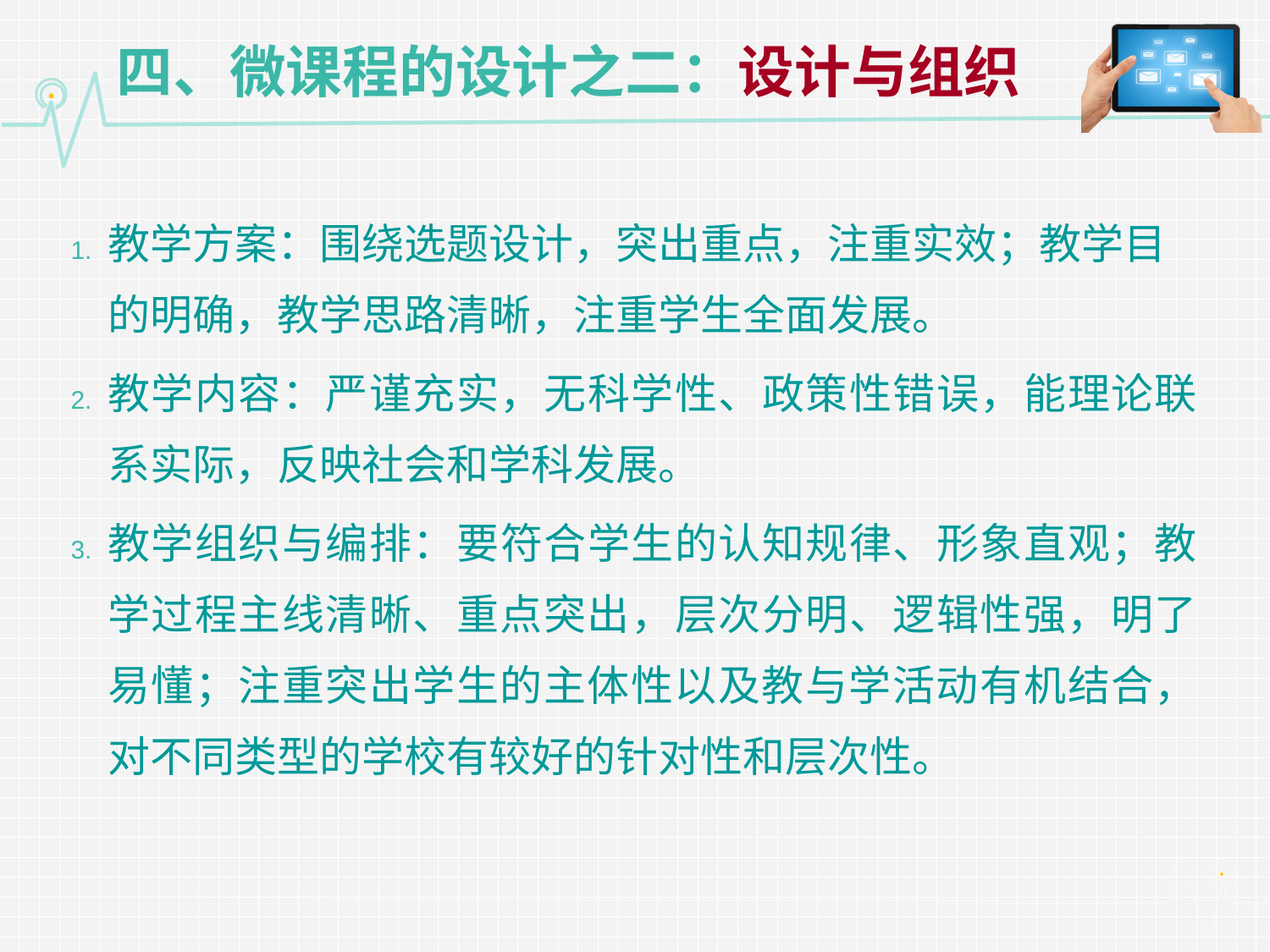

# 四、微课程的设计之二：设计与组织
教学方案：围绕选题设计，突出重点，注重实效；教学目的明确，教学思路清晰，注重学生全面发展。
教学内容：严谨充实，无科学性、政策性错误，能理论联系实际，反映社会和学科发展。
教学组织与编排：要符合学生的认知规律、形象直观；教学过程主线清晰、重点突出，层次分明、逻辑性强，明了易懂；注重突出学生的主体性以及教与学活动有机结合，对不同类型的学校有较好的针对性和层次性。